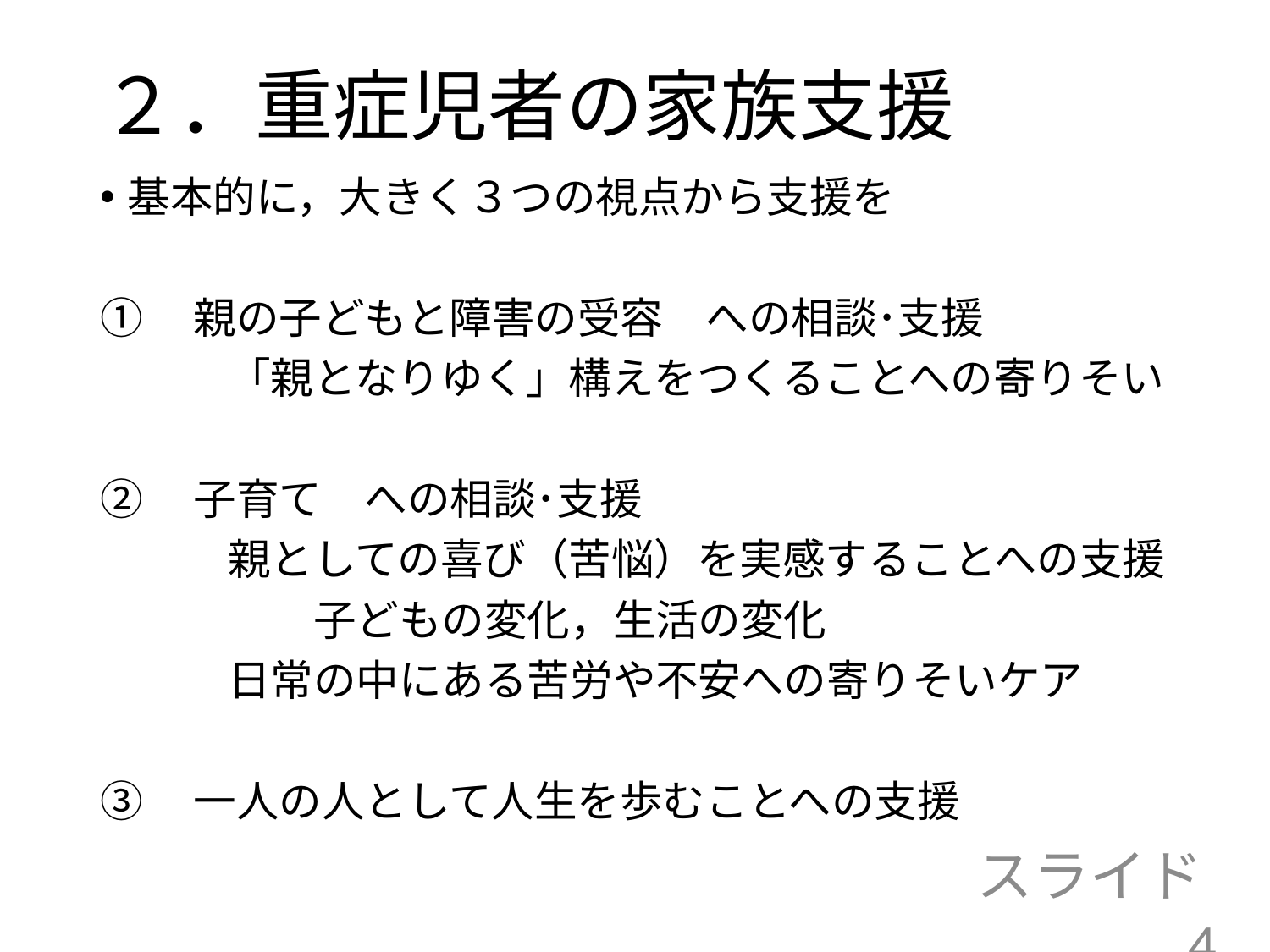

# ２．重症児者の家族支援
基本的に，大きく３つの視点から支援を

①　親の子どもと障害の受容　への相談･支援
　　　「親となりゆく」構えをつくることへの寄りそい

②　子育て　への相談･支援
　　　親としての喜び（苦悩）を実感することへの支援
　　　　　子どもの変化，生活の変化
　　　日常の中にある苦労や不安への寄りそいケア

③　一人の人として人生を歩むことへの支援

スライド4